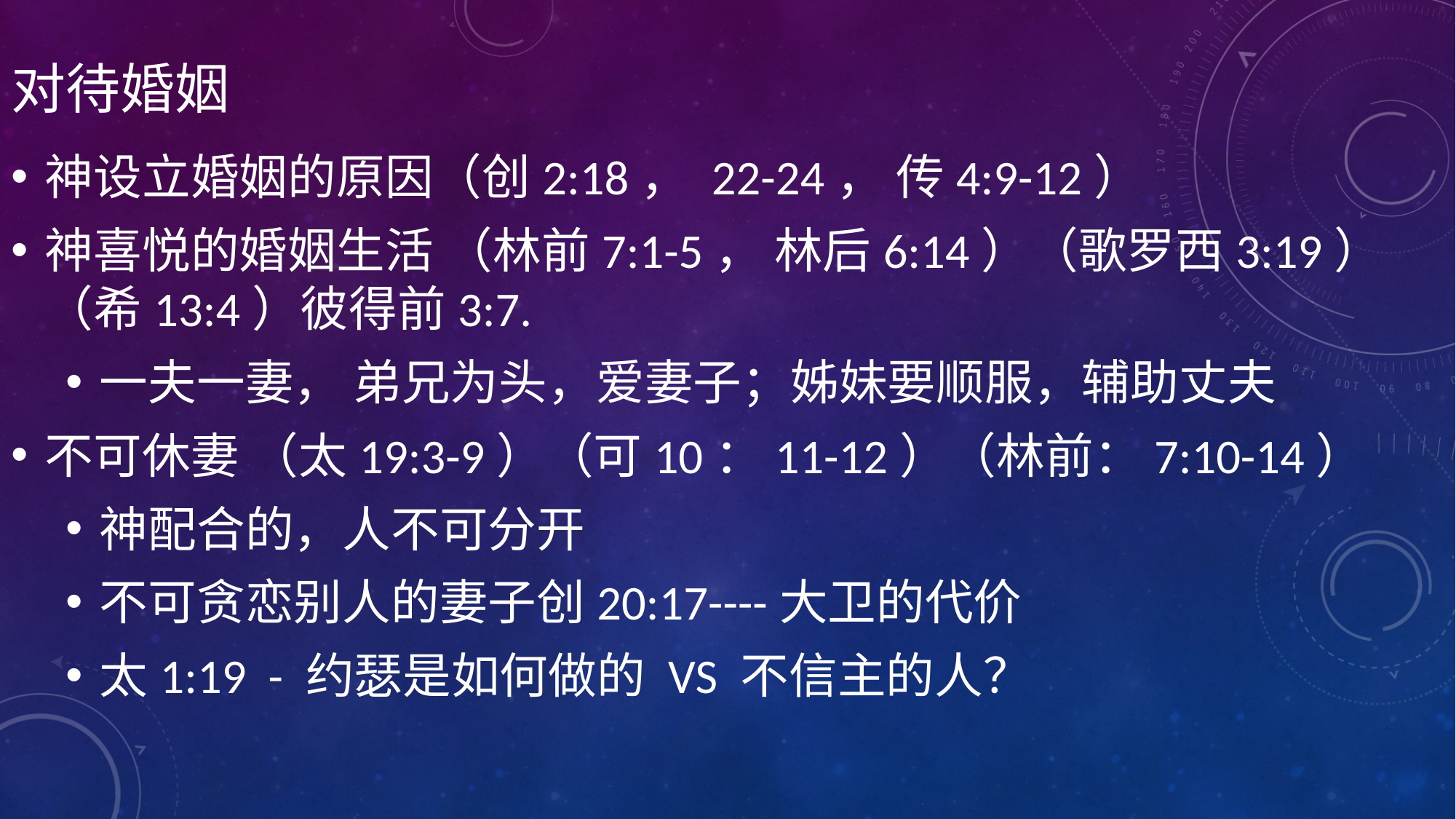

# 对待婚姻
神设立婚姻的原因（创2:18， 22-24， 传4:9-12）
神喜悦的婚姻生活 （林前7:1-5， 林后6:14）（歌罗西3:19）（希13:4）彼得前3:7.
一夫一妻， 弟兄为头，爱妻子；姊妹要顺服，辅助丈夫
不可休妻 （太19:3-9）（可10：11-12）（林前：7:10-14）
神配合的，人不可分开
不可贪恋别人的妻子创20:17----大卫的代价
太1:19  - 约瑟是如何做的 VS 不信主的人？